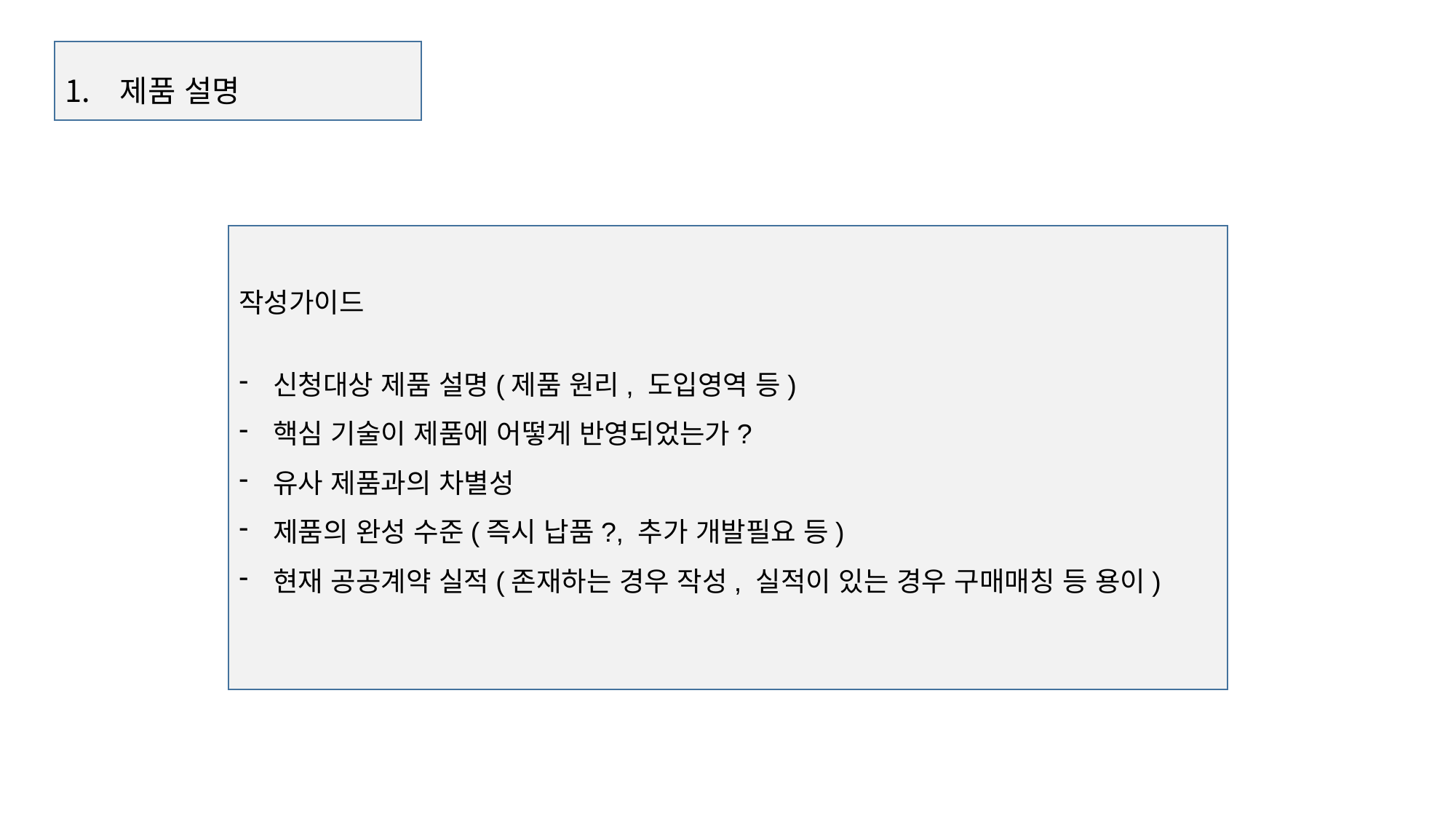

제품 설명
작성가이드

신청대상 제품 설명(제품 원리, 도입영역 등)
핵심 기술이 제품에 어떻게 반영되었는가?
유사 제품과의 차별성
제품의 완성 수준(즉시 납품?, 추가 개발필요 등)
현재 공공계약 실적(존재하는 경우 작성, 실적이 있는 경우 구매매칭 등 용이)